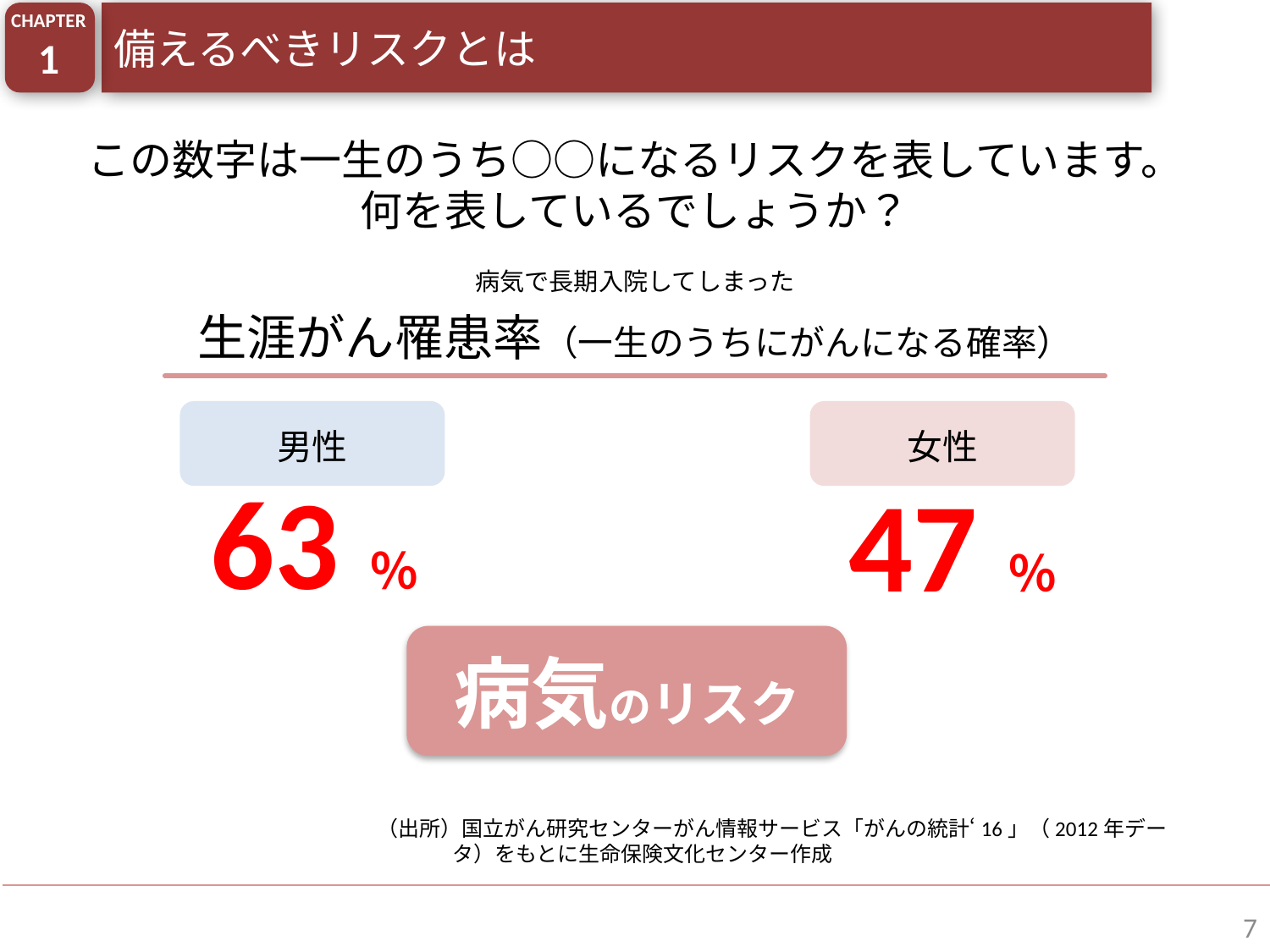

CHAPTER
1
備えるべきリスクとは
この数字は一生のうち○○になるリスクを表しています。
何を表しているでしょうか？
病気で長期入院してしまった
生涯がん罹患率（一生のうちにがんになる確率）
男性
女性
63％
47％
病気のリスク
（出所）国立がん研究センターがん情報サービス「がんの統計‘16」（2012年データ）をもとに生命保険文化センター作成

7